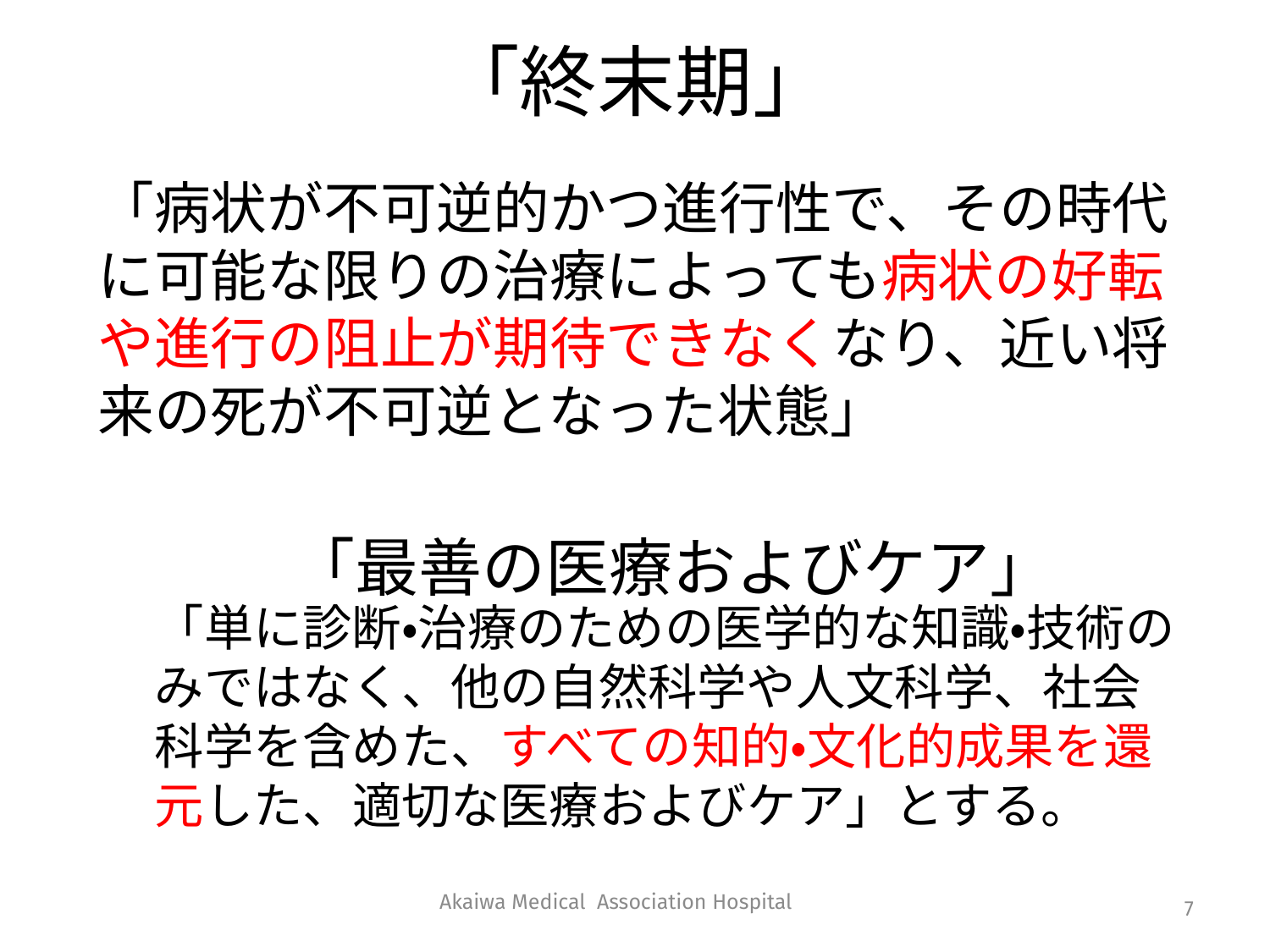

# 「終末期」
「病状が不可逆的かつ進行性で、その時代に可能な限りの治療によっても病状の好転や進行の阻止が期待できなくなり、近い将来の死が不可逆となった状態」
「最善の医療およびケア」
「単に診断・治療のための医学的な知識・技術のみではなく、他の自然科学や人文科学、社会科学を含めた、すべての知的・文化的成果を還元した、適切な医療およびケア」とする。
Akaiwa Medical  Association Hospital
7